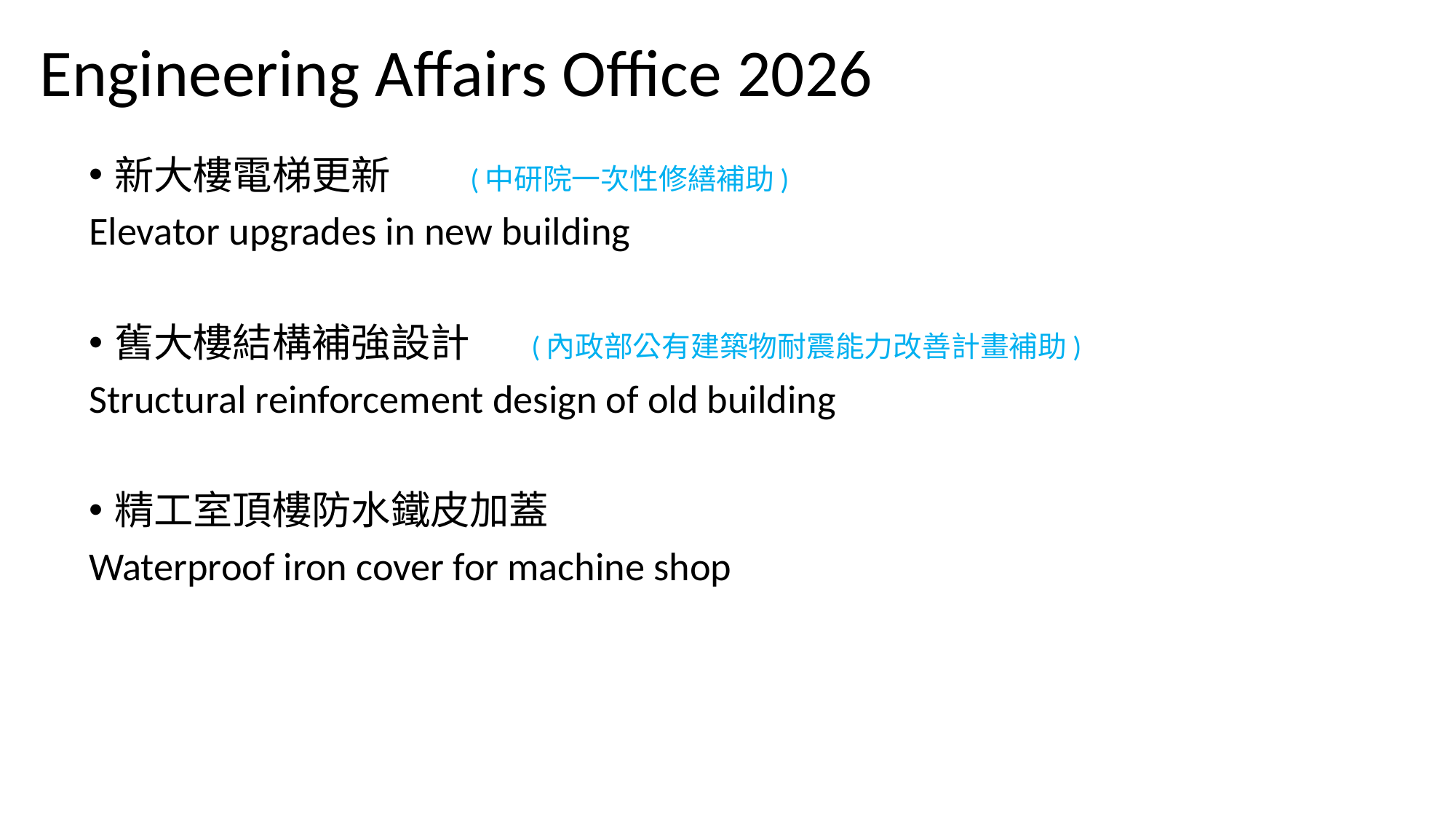

# Engineering Affairs Office 2026
新大樓電梯更新        (中研院一次性修繕補助)
Elevator upgrades in new building

舊大樓結構補強設計      (內政部公有建築物耐震能力改善計畫補助)
Structural reinforcement design of old building

精工室頂樓防水鐵皮加蓋
Waterproof iron cover for machine shop